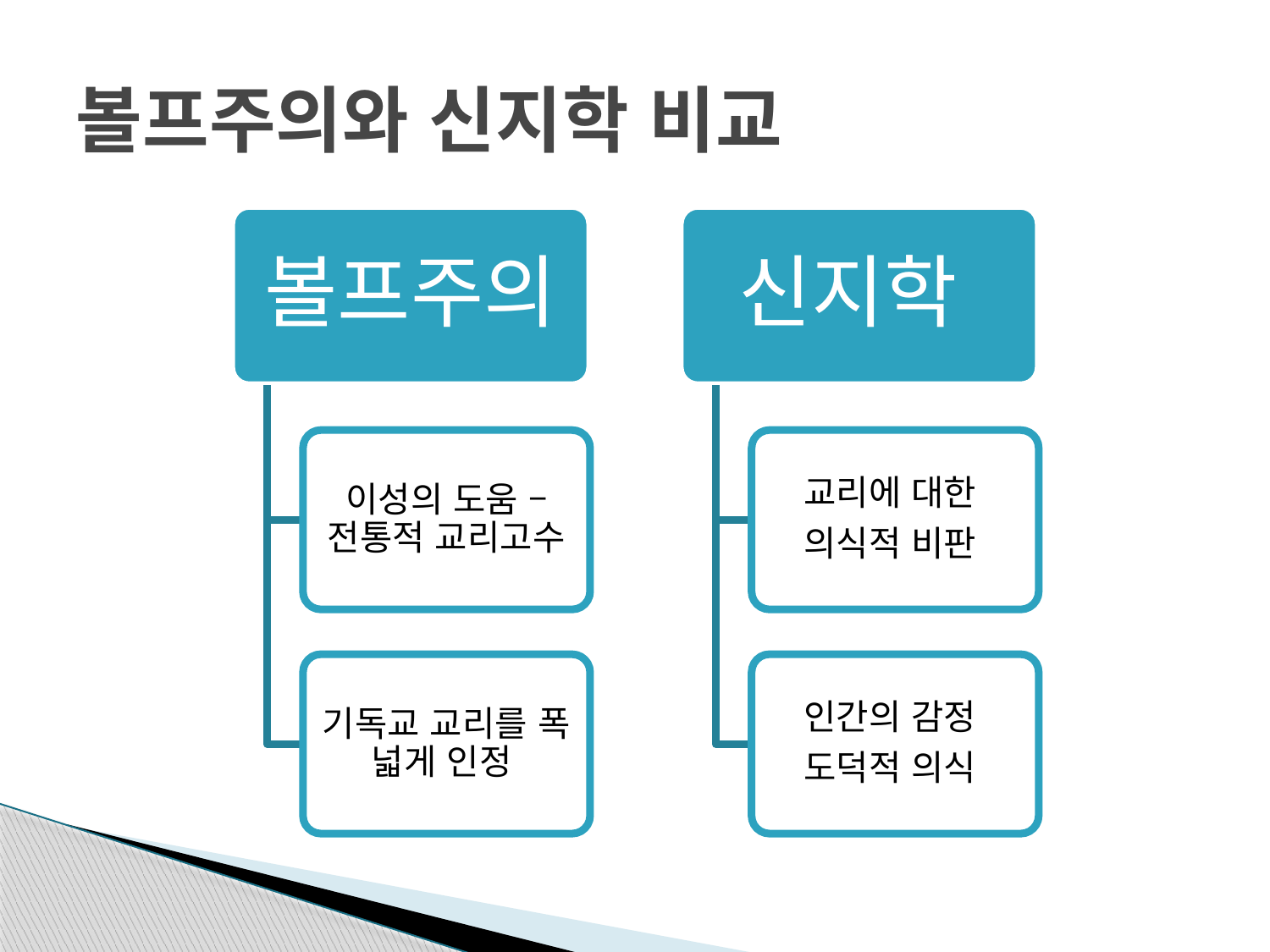

# 볼프주의와 신지학 비교
볼프주의
신지학

이성의 도움 – 전통적 교리고수
교리에 대한
의식적 비판
기독교 교리를 폭 넓게 인정
인간의 감정
도덕적 의식